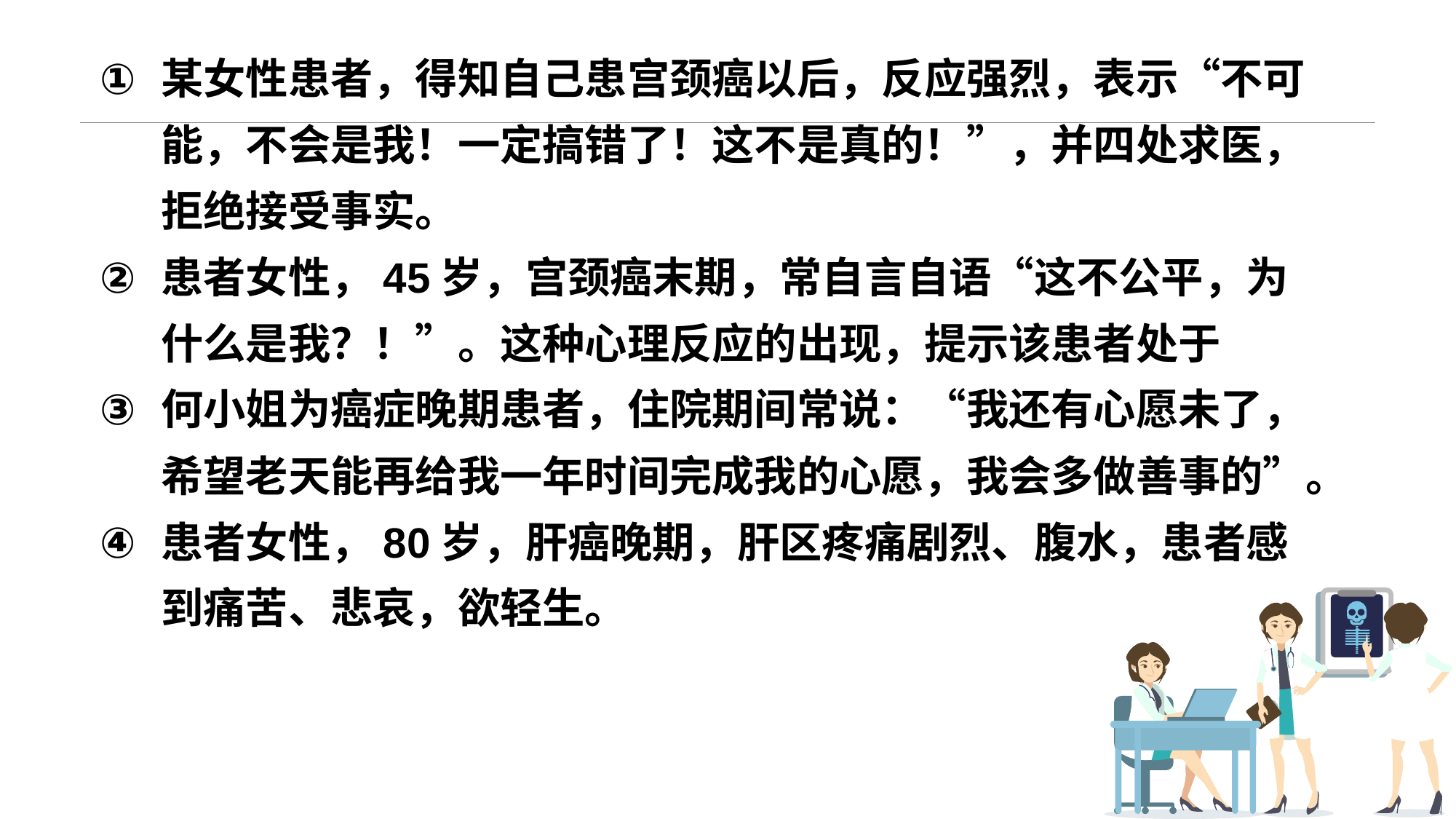

某女性患者，得知自己患宫颈癌以后，反应强烈，表示“不可能，不会是我！一定搞错了！这不是真的！”，并四处求医，拒绝接受事实。
患者女性，45岁，宫颈癌末期，常自言自语“这不公平，为什么是我？！”。这种心理反应的出现，提示该患者处于
何小姐为癌症晚期患者，住院期间常说：“我还有心愿未了，希望老天能再给我一年时间完成我的心愿，我会多做善事的”。
患者女性，80岁，肝癌晚期，肝区疼痛剧烈、腹水，患者感到痛苦、悲哀，欲轻生。